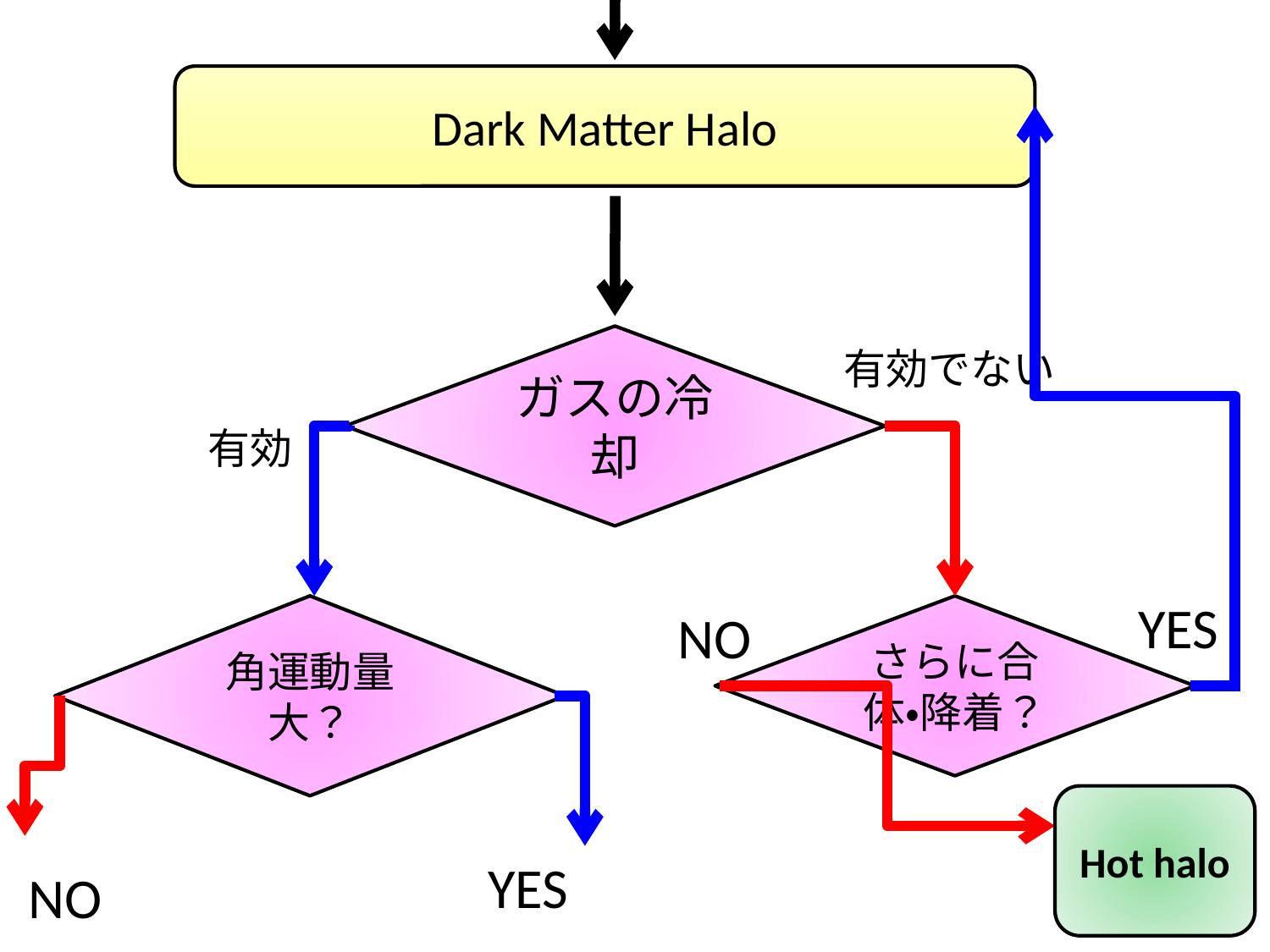

Dark Matter Halo
ガスの冷却
有効でない
有効
YES
角運動量大？
NO
さらに合体・降着？
Hot halo
YES
NO